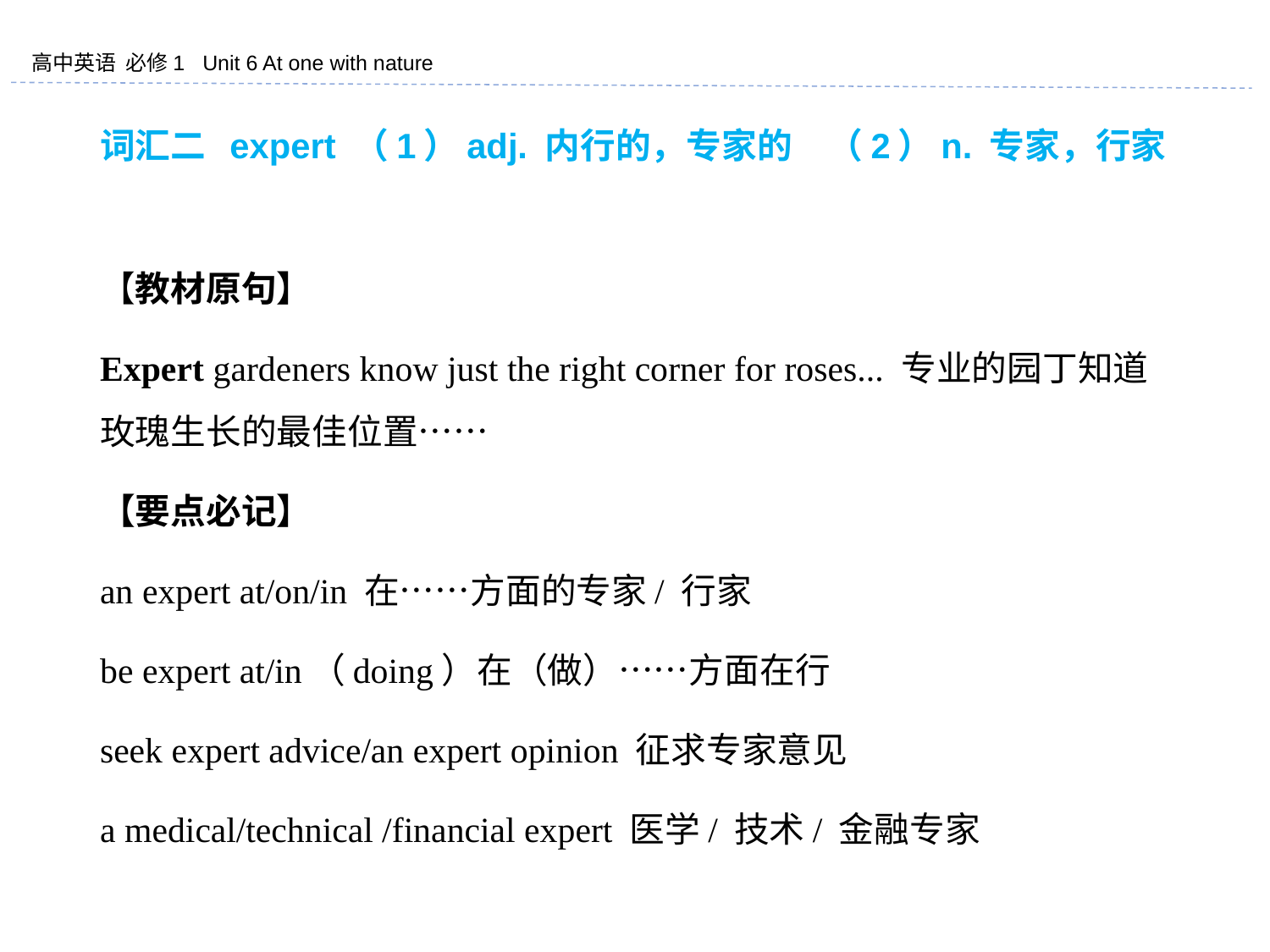

词汇二  expert （1）adj. 内行的，专家的　（2）n. 专家，行家
【教材原句】
Expert gardeners know just the right corner for roses... 专业的园丁知道玫瑰生长的最佳位置……
【要点必记】
an expert at/on/in 在……方面的专家/ 行家
be expert at/in（doing）在（做）……方面在行
seek expert advice/an expert opinion 征求专家意见
a medical/technical /financial expert 医学/ 技术/ 金融专家